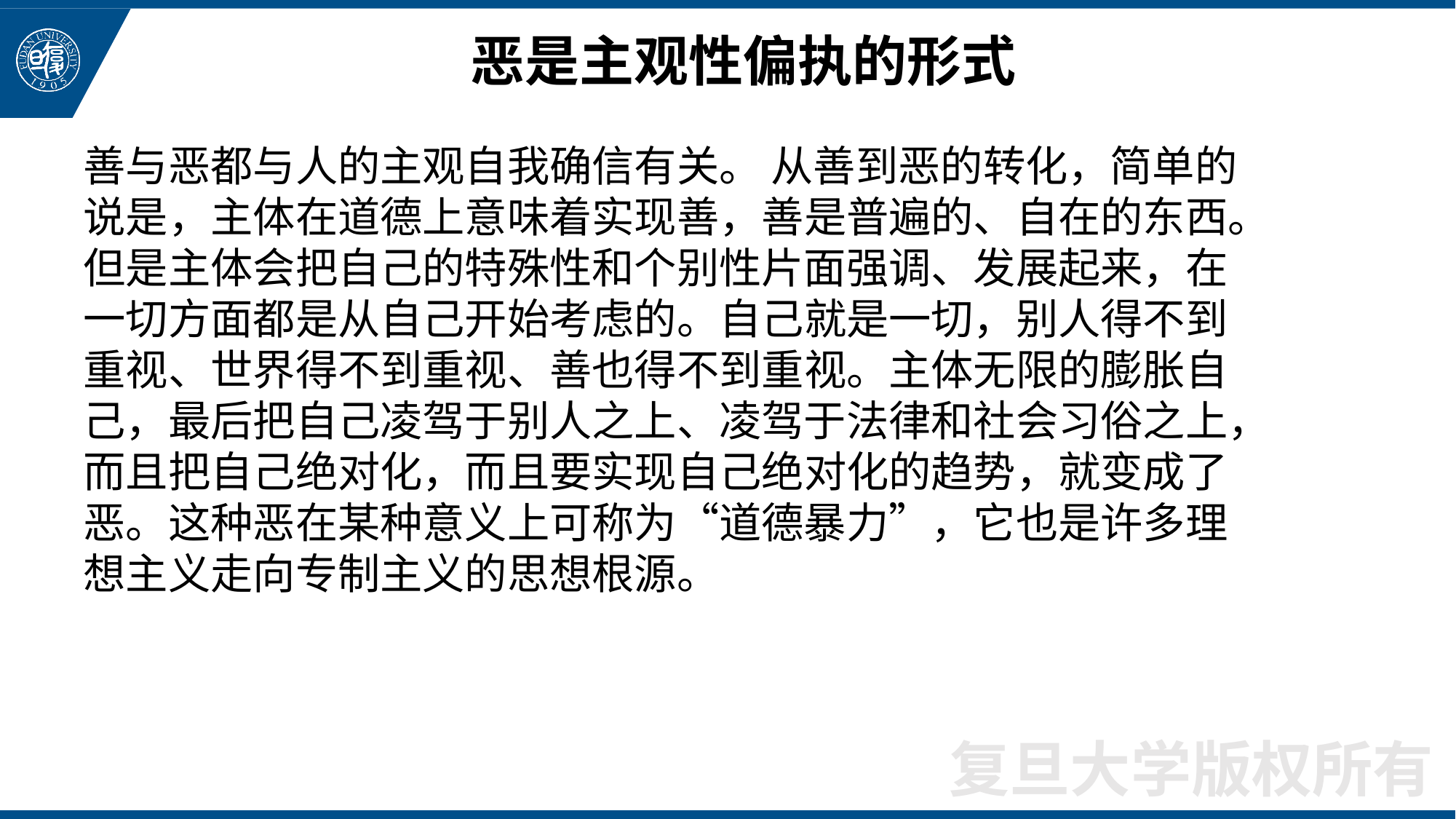

# 恶是主观性偏执的形式
善与恶都与人的主观自我确信有关。 从善到恶的转化，简单的说是，主体在道德上意味着实现善，善是普遍的、自在的东西。但是主体会把自己的特殊性和个别性片面强调、发展起来，在一切方面都是从自己开始考虑的。自己就是一切，别人得不到重视、世界得不到重视、善也得不到重视。主体无限的膨胀自己，最后把自己凌驾于别人之上、凌驾于法律和社会习俗之上，而且把自己绝对化，而且要实现自己绝对化的趋势，就变成了恶。这种恶在某种意义上可称为“道德暴力”，它也是许多理想主义走向专制主义的思想根源。